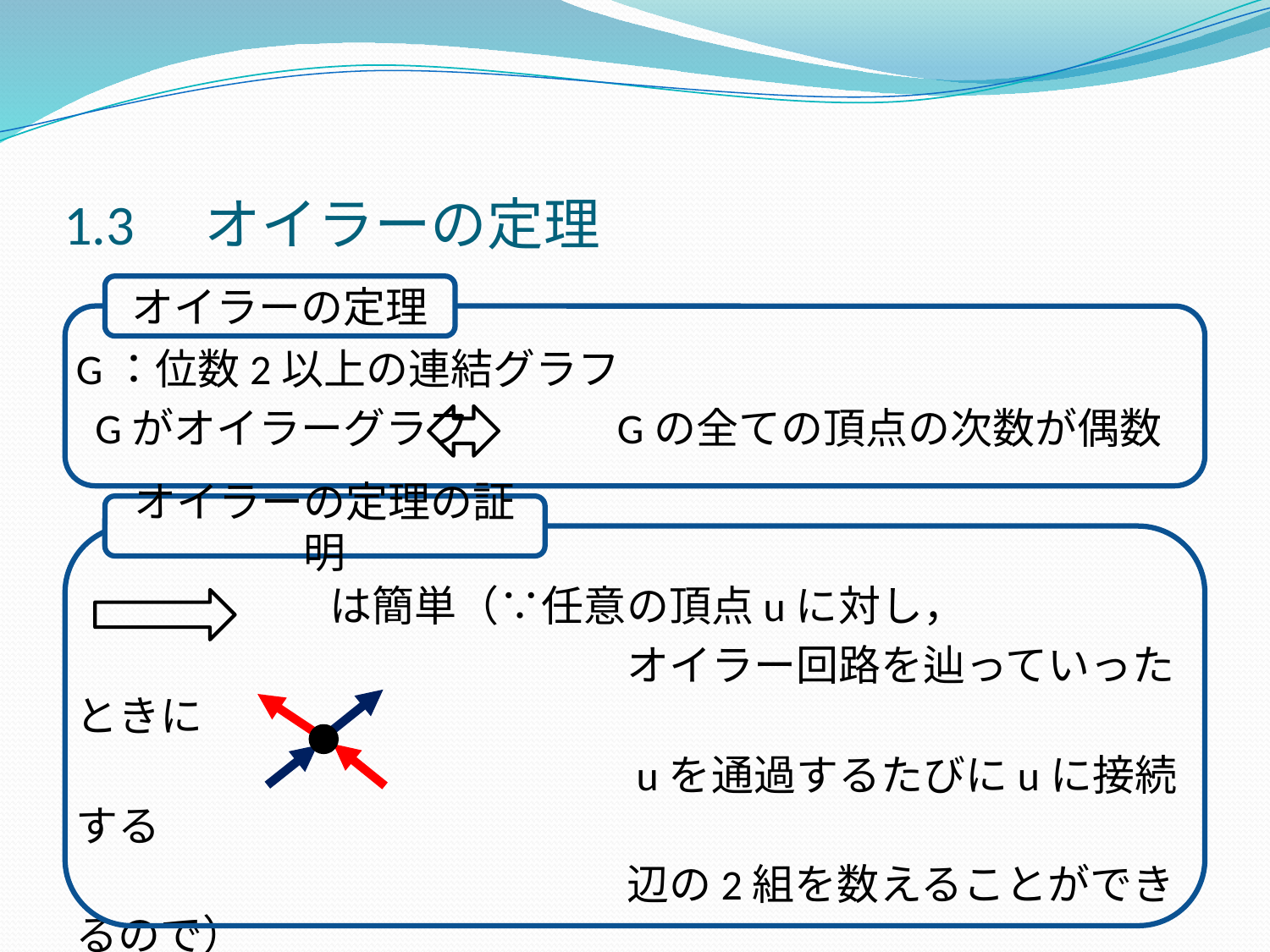

# 1.3　オイラーの定理

オイラーの定理

G：位数2以上の連結グラフ
  Gがオイラーグラフ　　　 Gの全ての頂点の次数が偶数

　　　　　　は簡単（∵任意の頂点uに対し，
　　　　　　　　　　　　　オイラー回路を辿っていったときに
　　　　　　　　　　　　　uを通過するたびにuに接続する
　　　　　　　　　　　　　辺の2組を数えることができるので）

オイラーの定理の証明